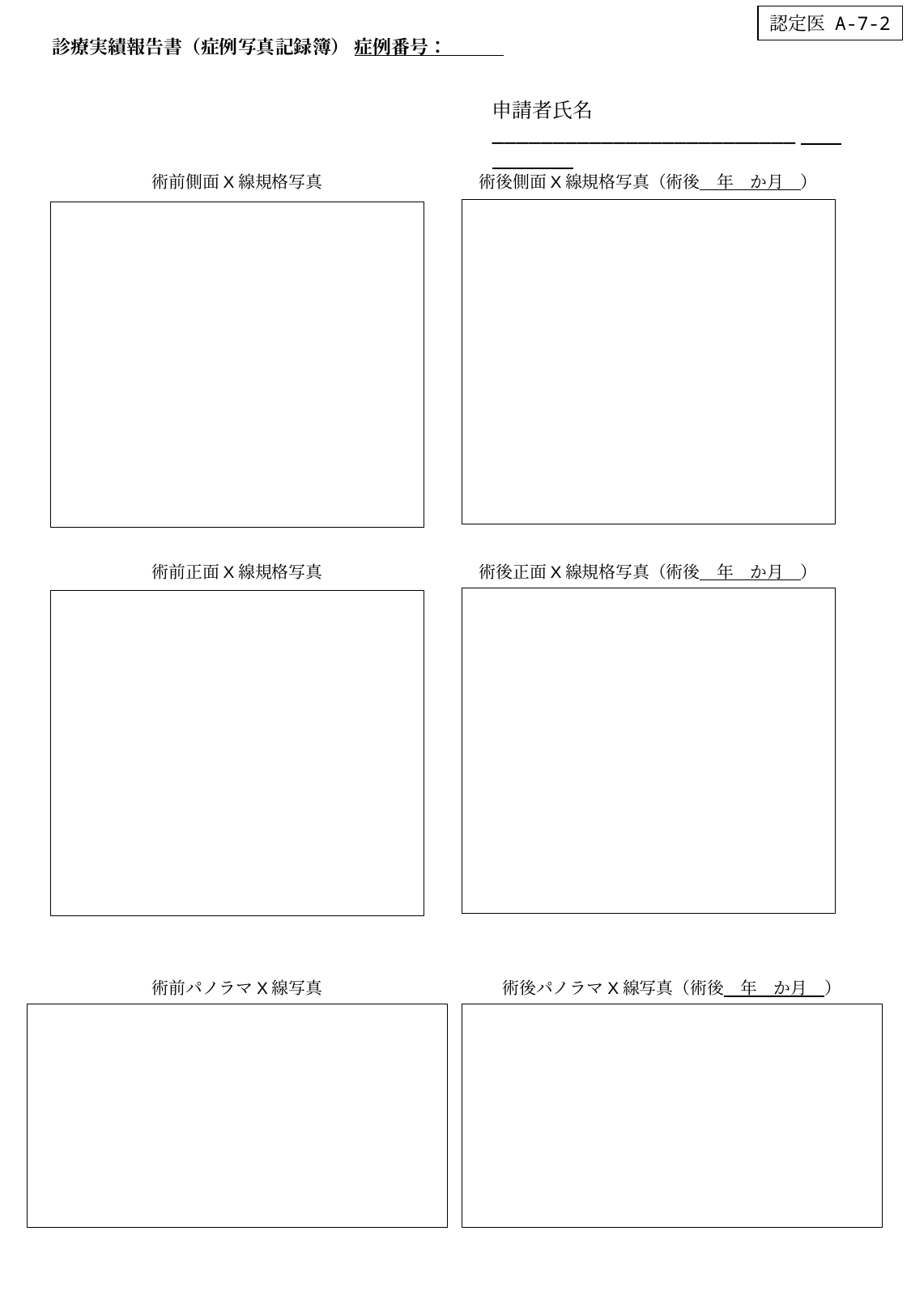

認定医 A-7-2
診療実績報告書（症例写真記録簿） 症例番号：
申請者氏名_________________________
術後側面X線規格写真（術後　年　か月　）
術前側面X線規格写真

術後正面X線規格写真（術後　年　か月　）
術前正面X線規格写真

術前パノラマX線写真
術後パノラマX線写真（術後　年　か月　）